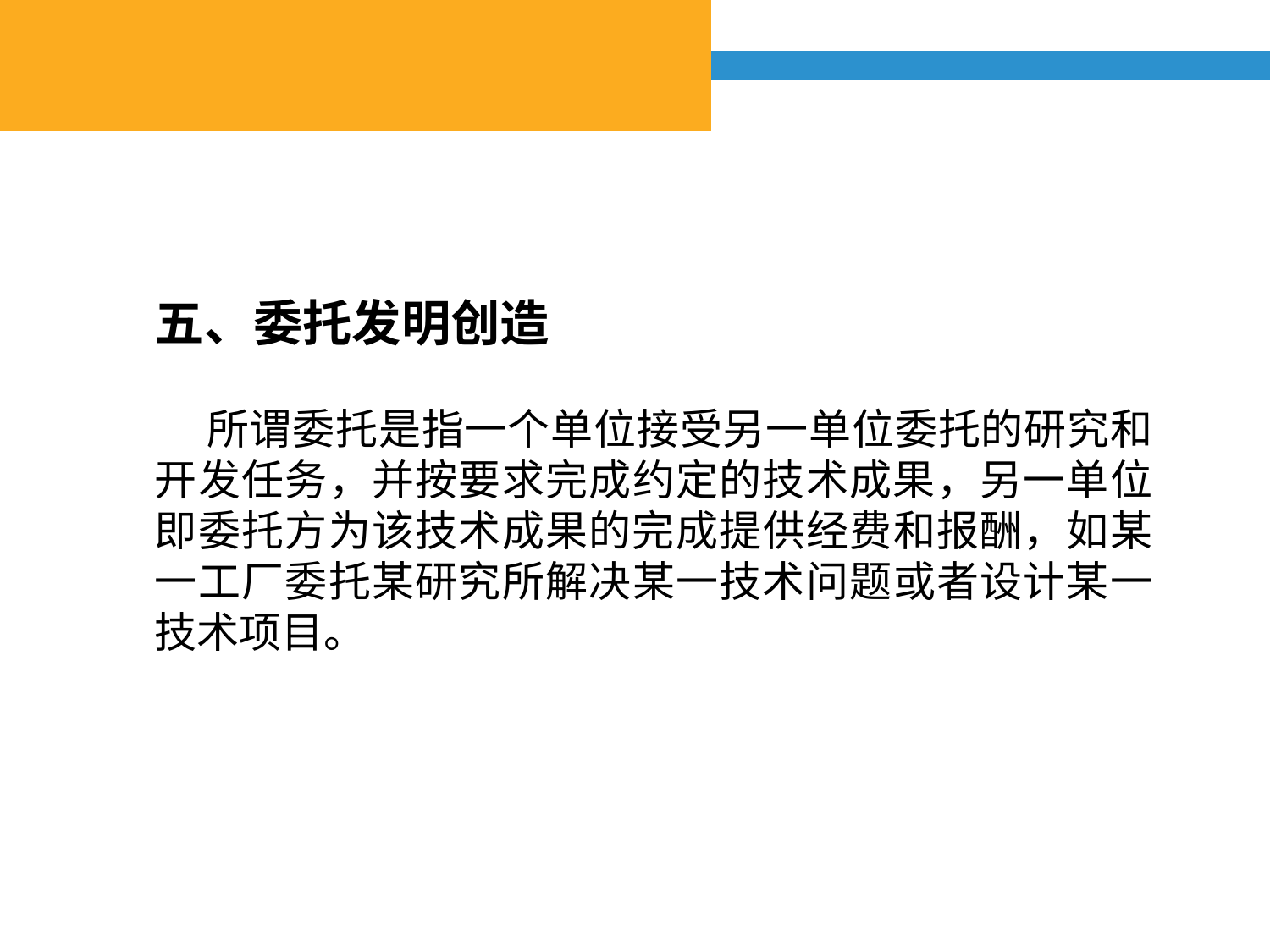

五、委托发明创造

    所谓委托是指一个单位接受另一单位委托的研究和开发任务，并按要求完成约定的技术成果，另一单位即委托方为该技术成果的完成提供经费和报酬，如某一工厂委托某研究所解决某一技术问题或者设计某一技术项目。